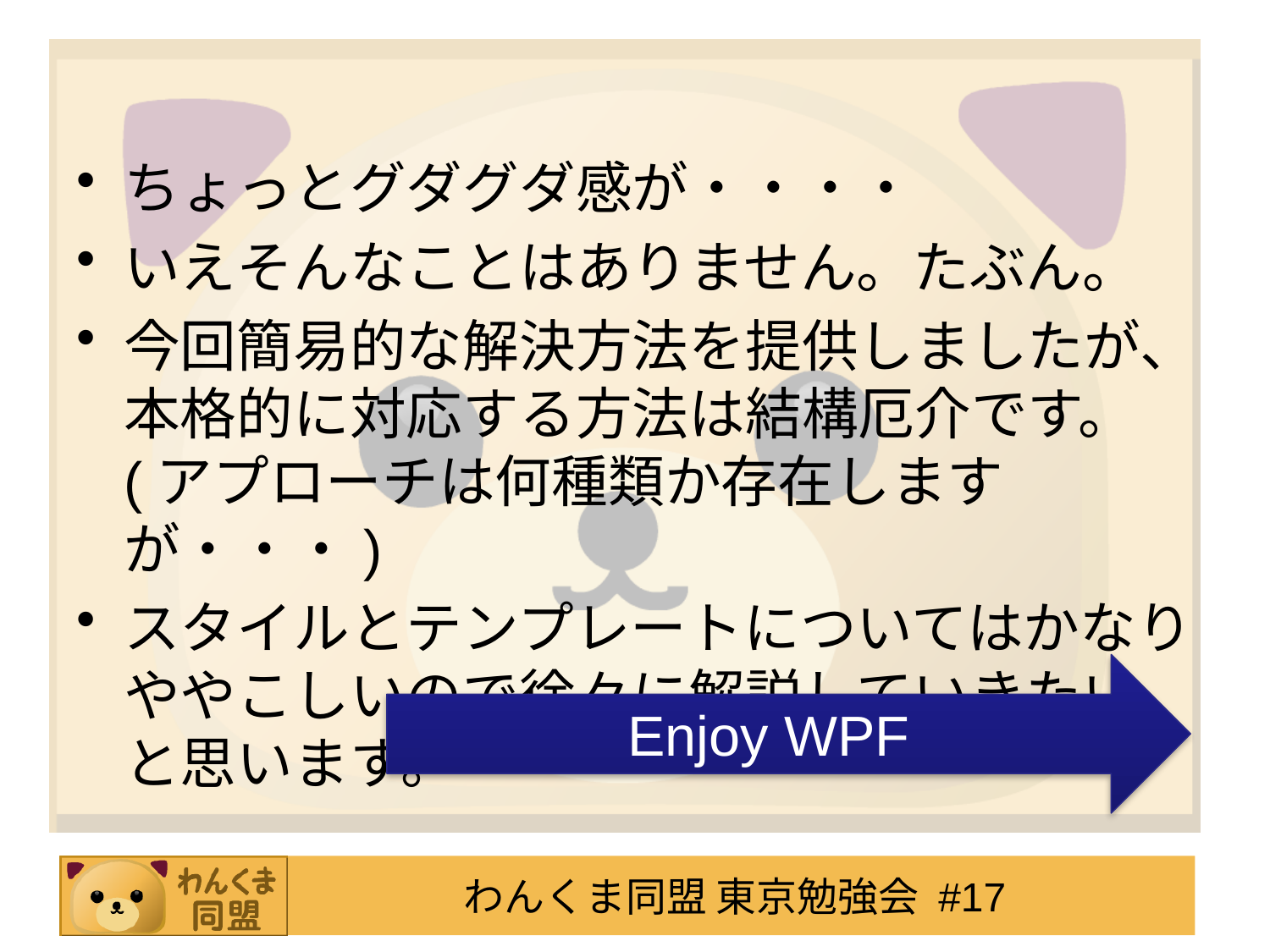

#
ちょっとグダグダ感が・・・・
いえそんなことはありません。たぶん。
今回簡易的な解決方法を提供しましたが、本格的に対応する方法は結構厄介です。
(アプローチは何種類か存在しますが・・・)
スタイルとテンプレートについてはかなりややこしいので徐々に解説していきたいと思います。

Enjoy WPF